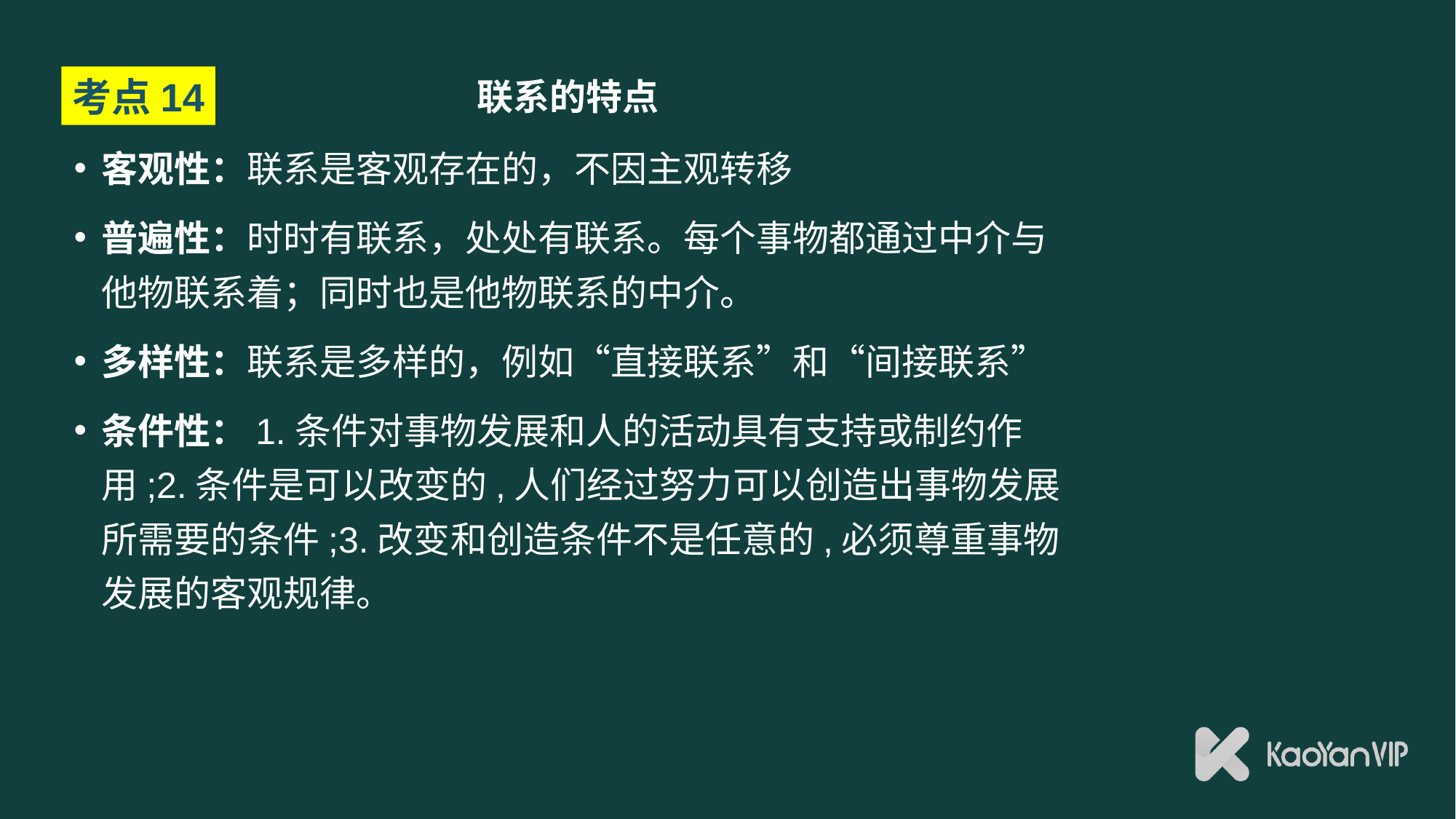

# 联系的特点
考点14
客观性：联系是客观存在的，不因主观转移
普遍性：时时有联系，处处有联系。每个事物都通过中介与他物联系着；同时也是他物联系的中介。
多样性：联系是多样的，例如“直接联系”和“间接联系”
条件性：1.条件对事物发展和人的活动具有支持或制约作 用;2.条件是可以改变的,人们经过努力可以创造出事物发展所需要的条件;3.改变和创造条件不是任意的,必须尊重事物发展的客观规律。